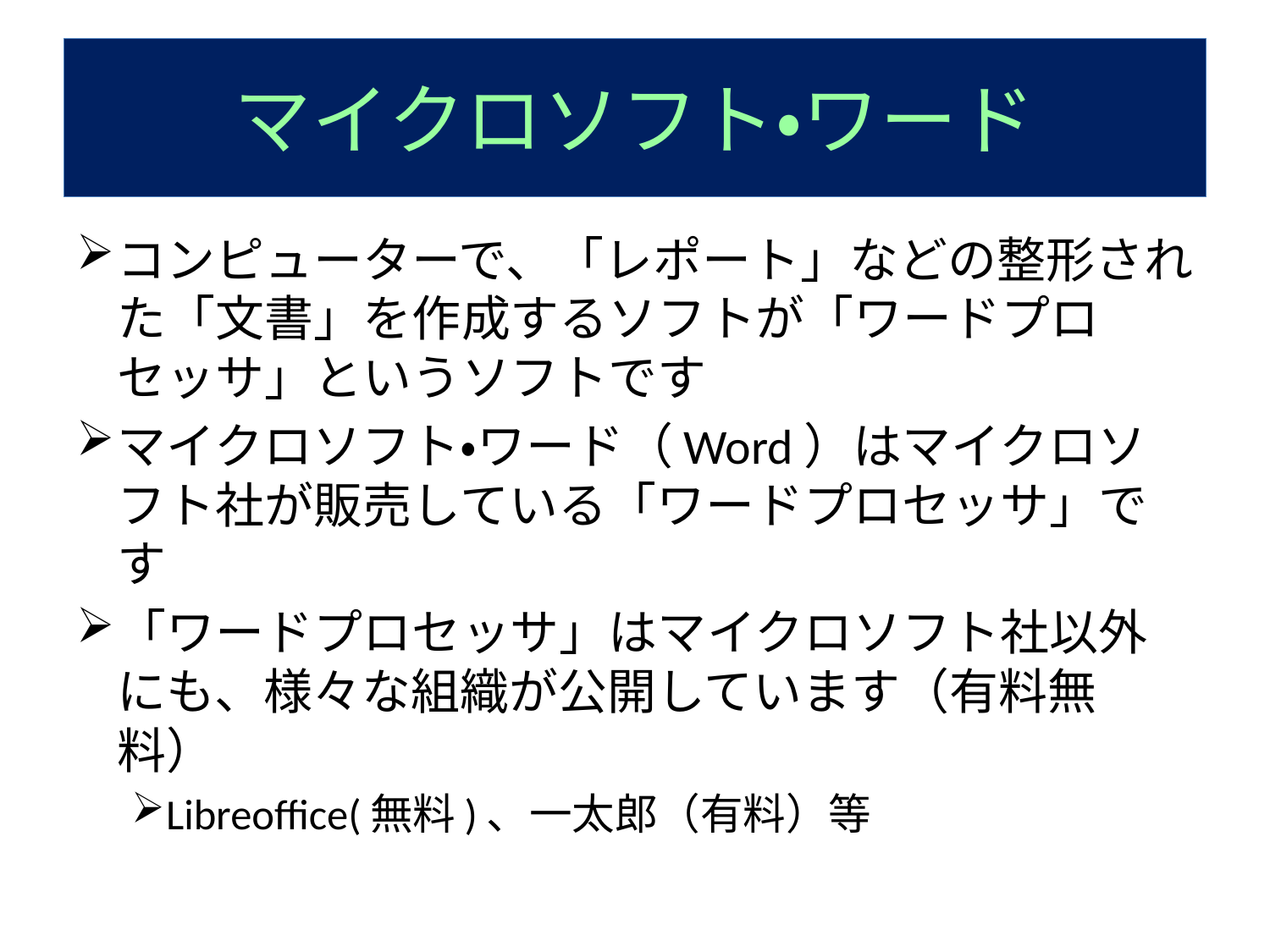

# マイクロソフト・ワード
コンピューターで、「レポート」などの整形された「文書」を作成するソフトが「ワードプロセッサ」というソフトです
マイクロソフト・ワード（Word）はマイクロソフト社が販売している「ワードプロセッサ」です
「ワードプロセッサ」はマイクロソフト社以外にも、様々な組織が公開しています（有料無料）
Libreoffice(無料)、一太郎（有料）等